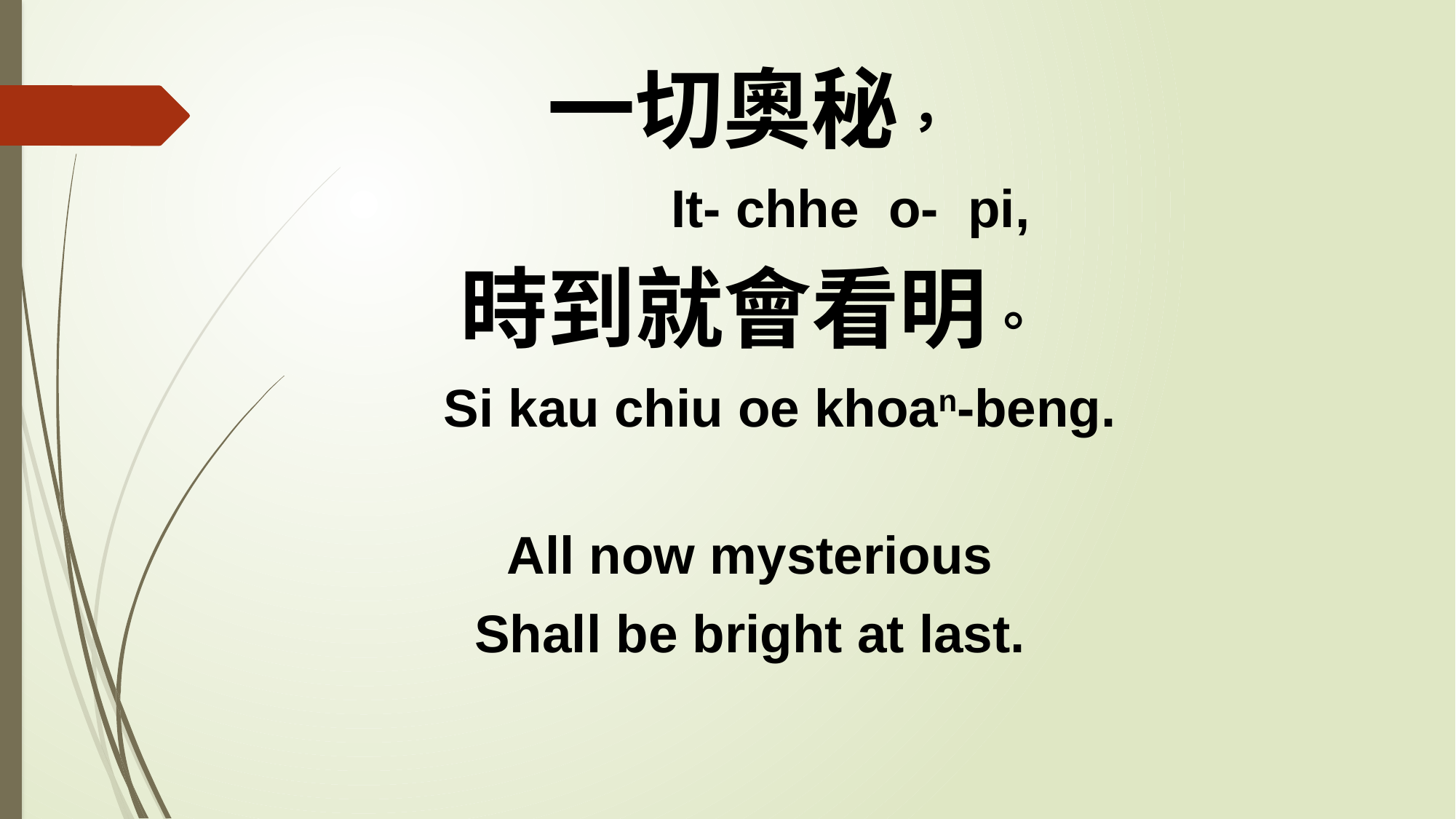

一切奧秘，
                              It- chhe  o-  pi,
時到就會看明。
    Si kau chiu oe khoan-beng.

All now mysterious
Shall be bright at last.